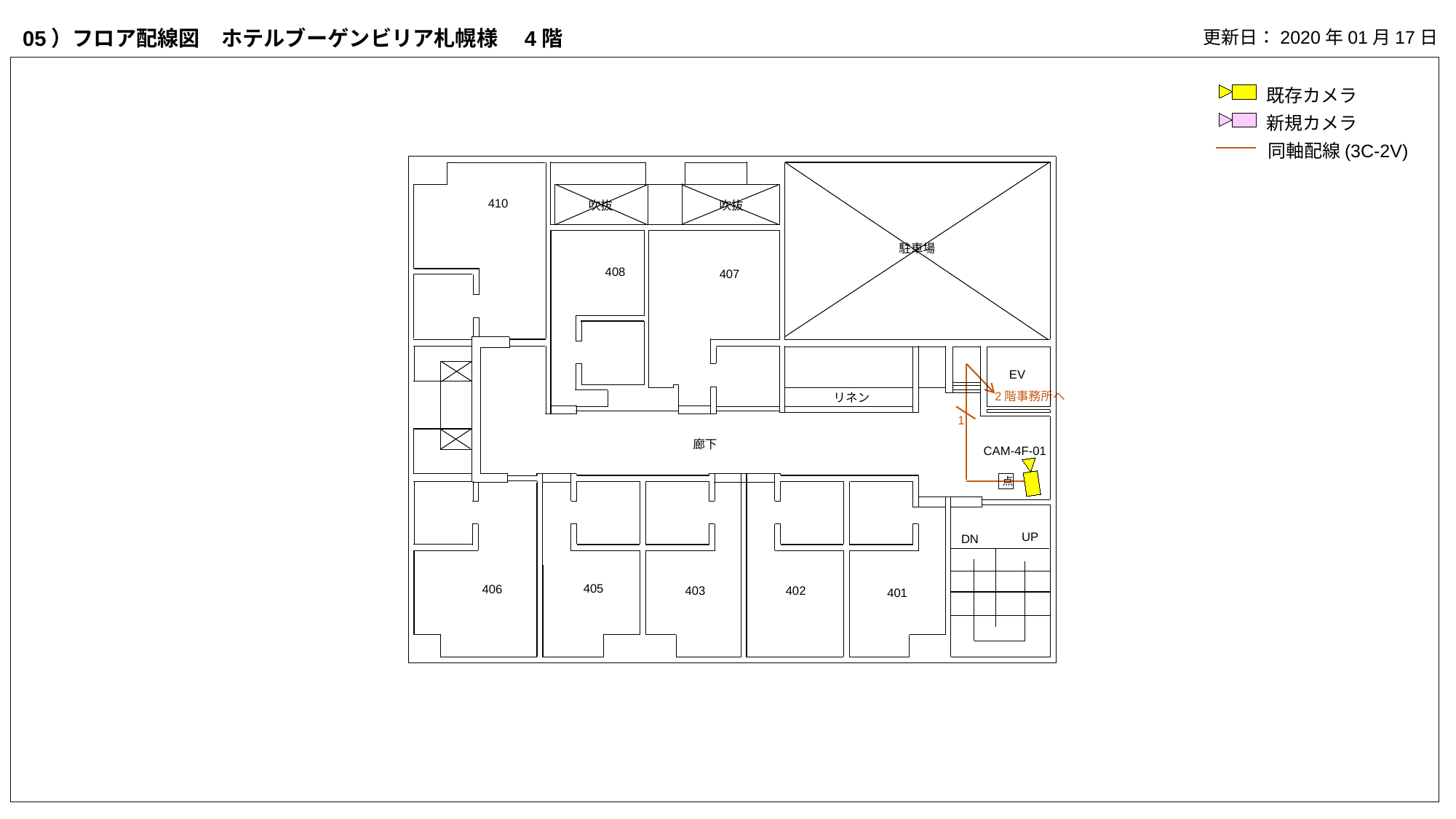

更新日：2020年01月17日
05）フロア配線図　ホテルブーゲンビリア札幌様　4階

既存カメラ

新規カメラ

同軸配線(3C-2V)
410
吹抜
吹抜
駐車場
408
407
EV
リネン
廊下

点
UP
DN
405
406
402
403
401
2階事務所へ
1
CAM-4F-01